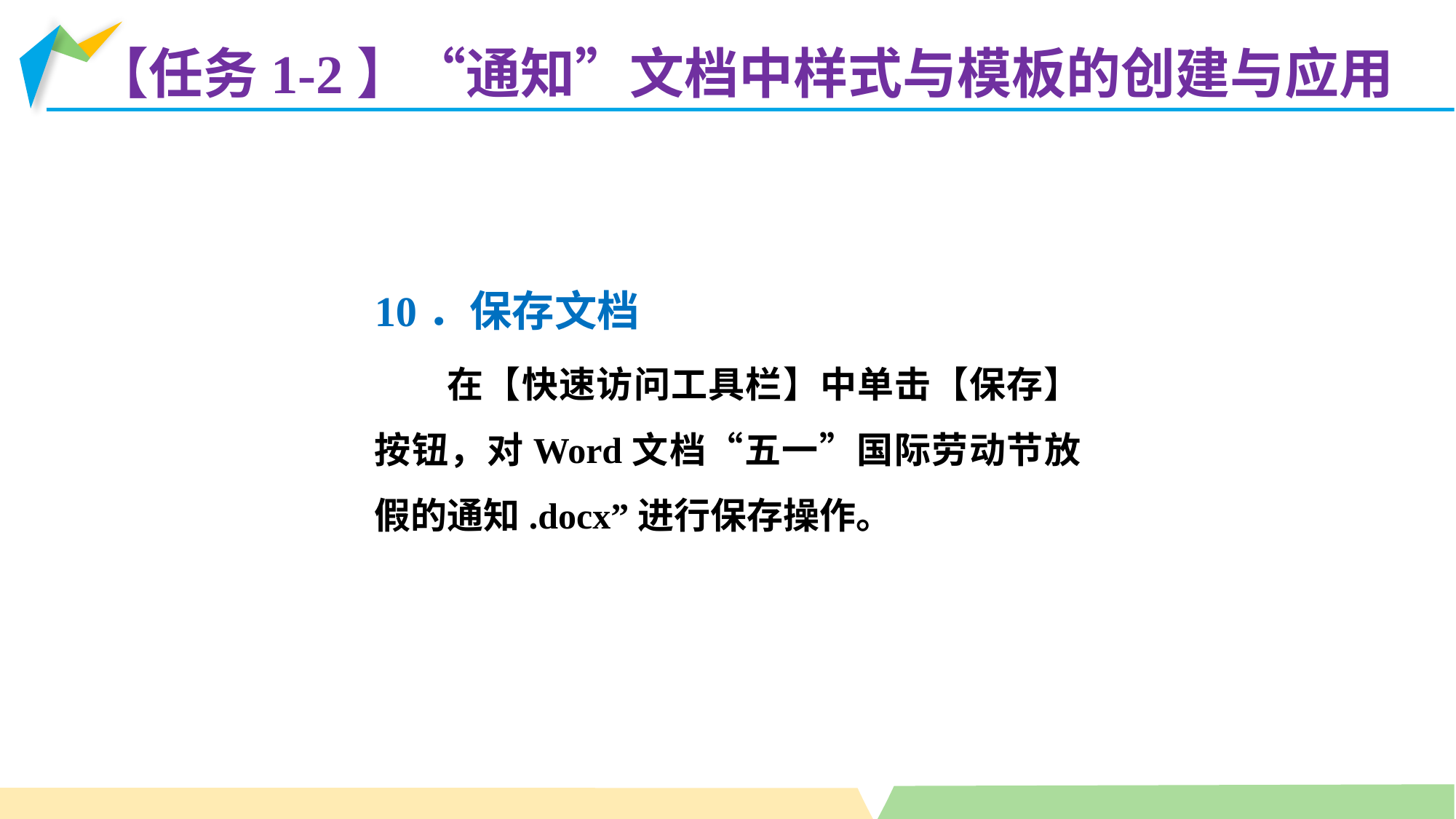

【任务1-2】“通知”文档中样式与模板的创建与应用
10．保存文档
在【快速访问工具栏】中单击【保存】按钮，对Word文档“五一”国际劳动节放假的通知.docx”进行保存操作。